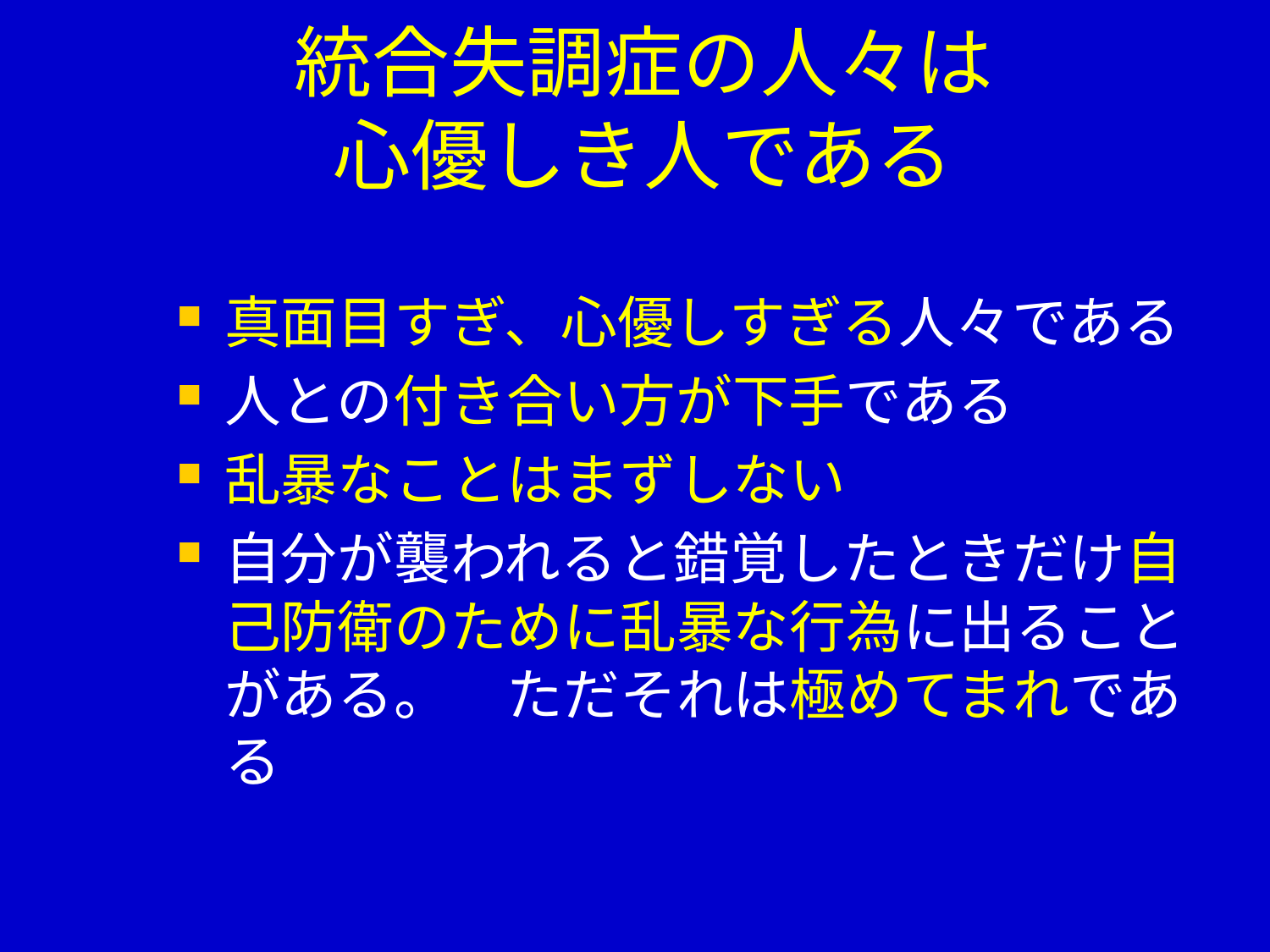

# 統合失調症の人々は 心優しき人である
真面目すぎ、心優しすぎる人々である
人との付き合い方が下手である
乱暴なことはまずしない
自分が襲われると錯覚したときだけ自己防衛のために乱暴な行為に出ることがある。　ただそれは極めてまれである